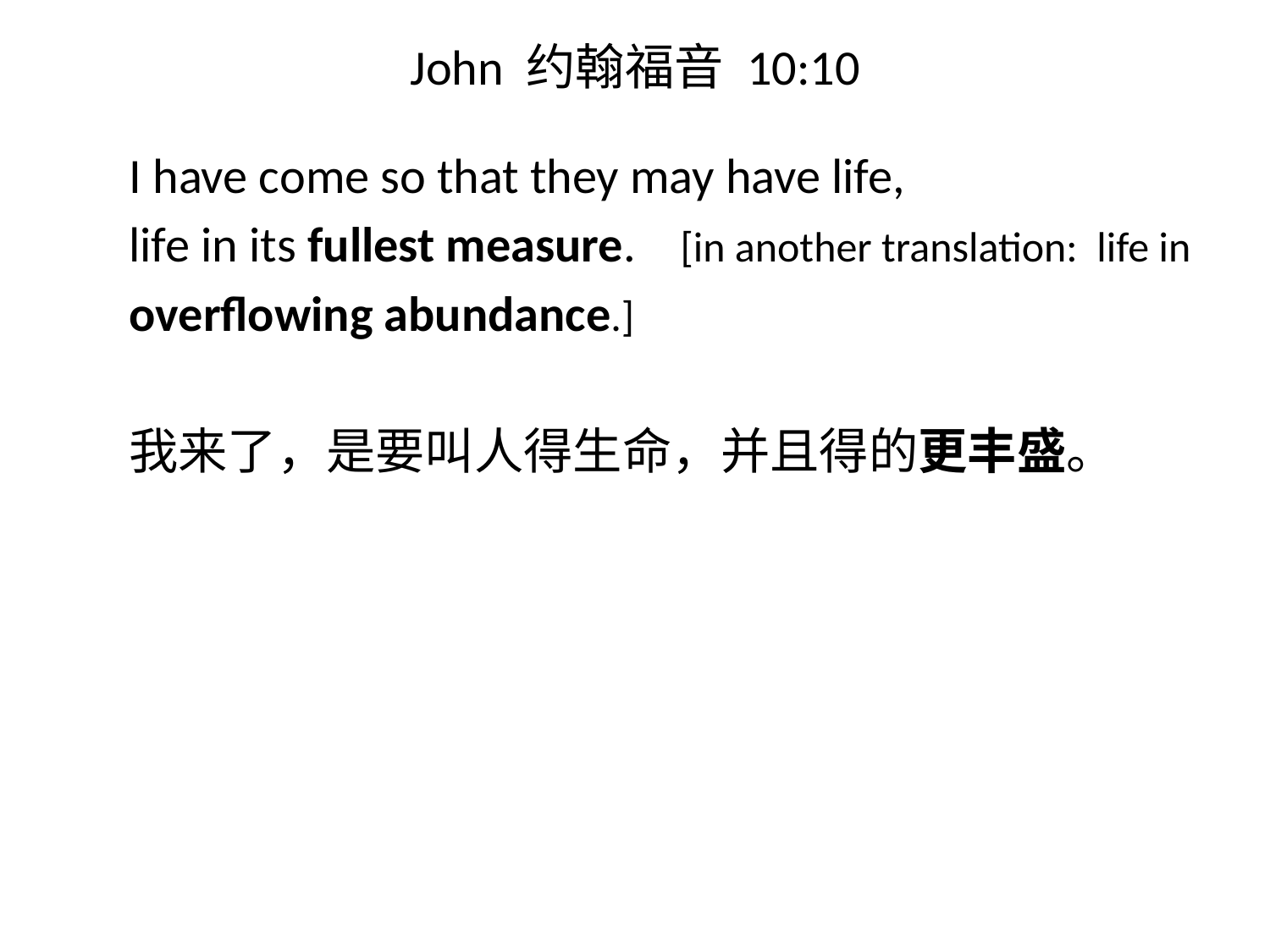

# John 约翰福音 10:10
I have come so that they may have life,
life in its fullest measure.    [in another translation:  life in
overflowing abundance.]

我来了，是要叫人得生命，并且得的更丰盛。